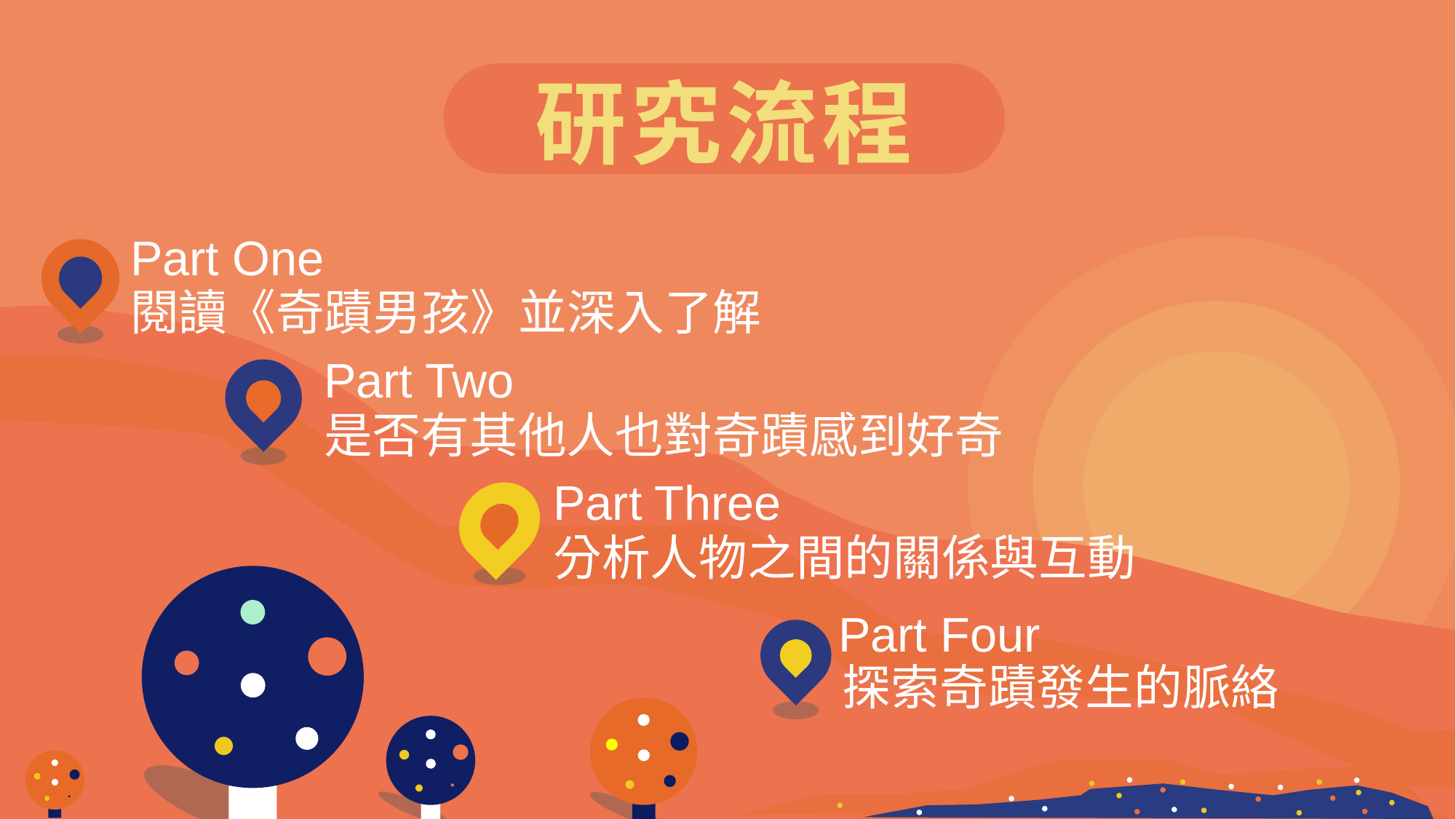

研究流程

Part One

閱讀《奇蹟男孩》並深入了解

Part Two

是否有其他人也對奇蹟感到好奇

Part Three

分析人物之間的關係與互動

Part Four

探索奇蹟發生的脈絡